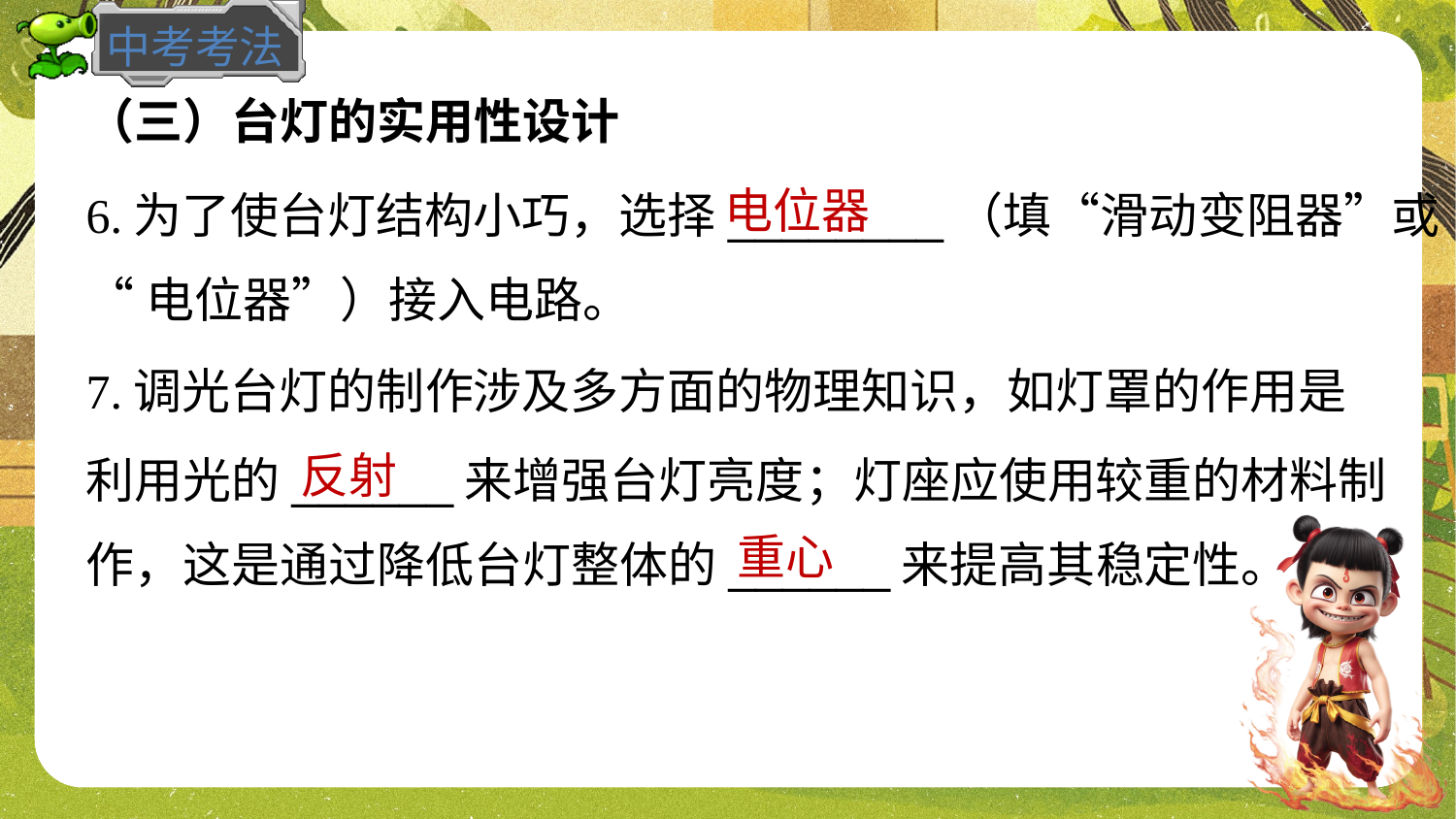

（三）台灯的实用性设计
电位器
6.为了使台灯结构小巧，选择________（填“滑动变阻器”或
“电位器”）接入电路。
7.调光台灯的制作涉及多方面的物理知识，如灯罩的作用是
利用光的______来增强台灯亮度；灯座应使用较重的材料制
作，这是通过降低台灯整体的______来提高其稳定性。
反射
重心